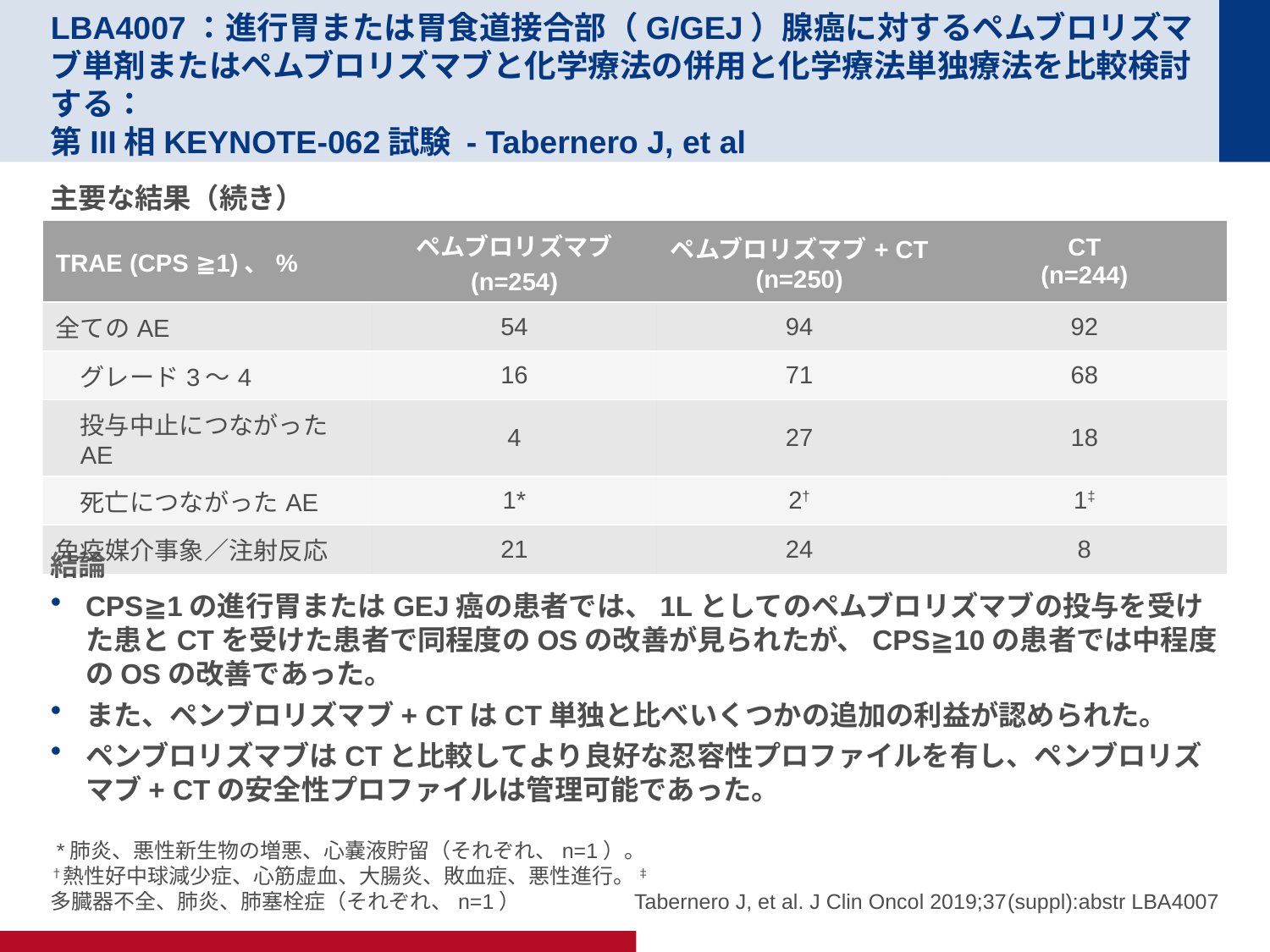

# LBA4007：進行胃または胃食道接合部（G/GEJ）腺癌に対するペムブロリズマブ単剤またはペムブロリズマブと化学療法の併用と化学療法単独療法を比較検討する： 第III相KEYNOTE-062試験 - Tabernero J, et al
主要な結果（続き）

結論
CPS≧1の進行胃またはGEJ癌の患者では、1Lとしてのペムブロリズマブの投与を受けた患とCTを受けた患者で同程度のOSの改善が見られたが、CPS≧10の患者では中程度のOSの改善であった。
また、ペンブロリズマブ+ CTはCT単独と比べいくつかの追加の利益が認められた。
ペンブロリズマブはCTと比較してより良好な忍容性プロファイルを有し、ペンブロリズマブ+ CTの安全性プロファイルは管理可能であった。
| TRAE (CPS ≧1)、% | ペムブロリズマブ (n=254) | ペムブロリズマブ+ CT (n=250) | CT (n=244) |
| --- | --- | --- | --- |
| 全てのAE | 54 | 94 | 92 |
| グレード3～4 | 16 | 71 | 68 |
| 投与中止につながったAE | 4 | 27 | 18 |
| 死亡につながったAE | 1\* | 2† | 1‡ |
| 免疫媒介事象／注射反応 | 21 | 24 | 8 |
 *肺炎、悪性新生物の増悪、心嚢液貯留（それぞれ、n=1）。 †熱性好中球減少症、心筋虚血、大腸炎、敗血症、悪性進行。 ‡多臓器不全、肺炎、肺塞栓症（それぞれ、n=1）
Tabernero J, et al. J Clin Oncol 2019;37(suppl):abstr LBA4007